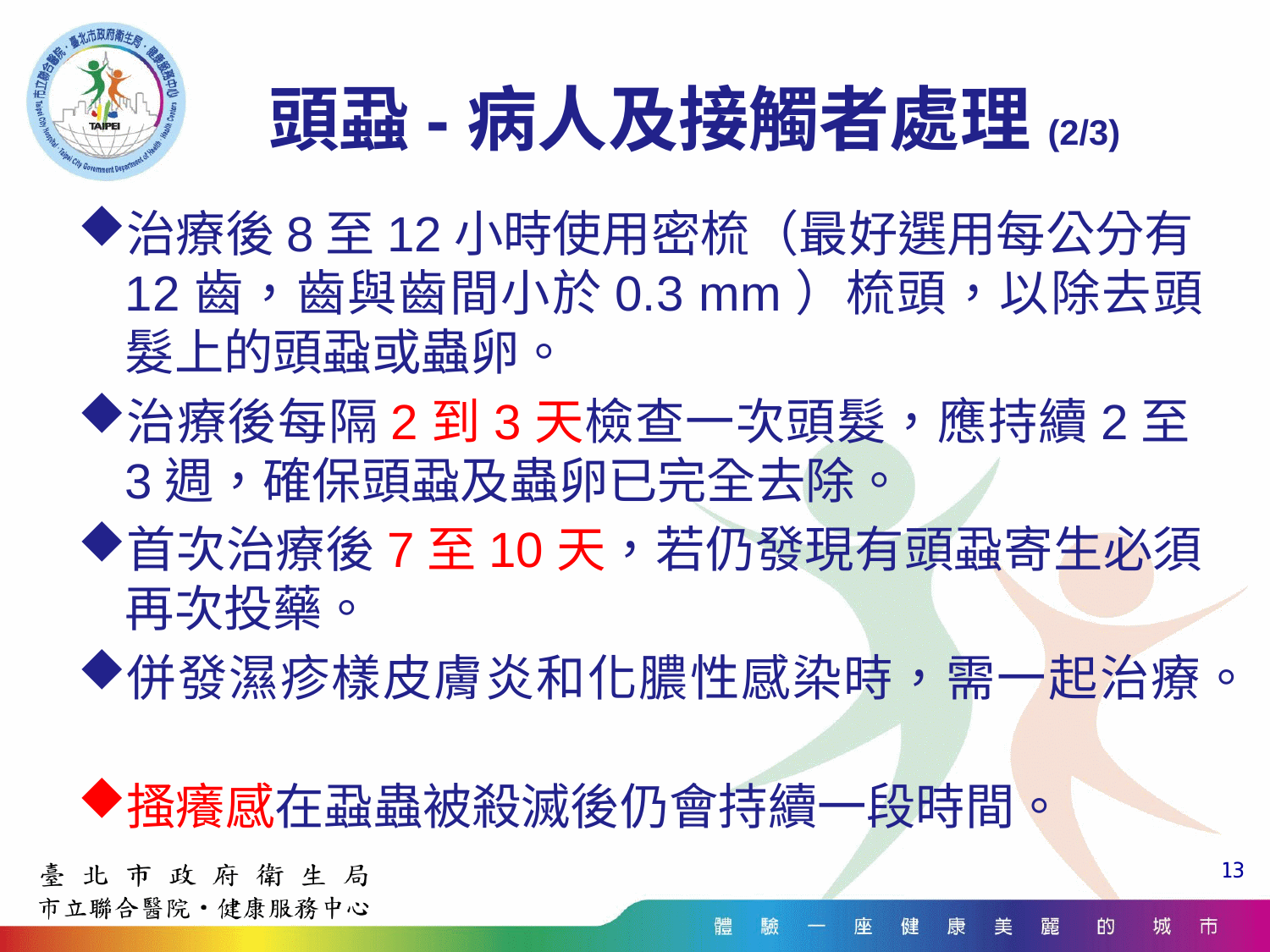

# 頭蝨-病人及接觸者處理(2/3)
治療後8至12小時使用密梳（最好選用每公分有12齒，齒與齒間小於0.3 mm）梳頭，以除去頭髮上的頭蝨或蟲卵。
治療後每隔2到3天檢查一次頭髮，應持續2至3週，確保頭蝨及蟲卵已完全去除。
首次治療後7至10天，若仍發現有頭蝨寄生必須再次投藥。
併發濕疹樣皮膚炎和化膿性感染時，需一起治療。
搔癢感在蝨蟲被殺滅後仍會持續一段時間。

13